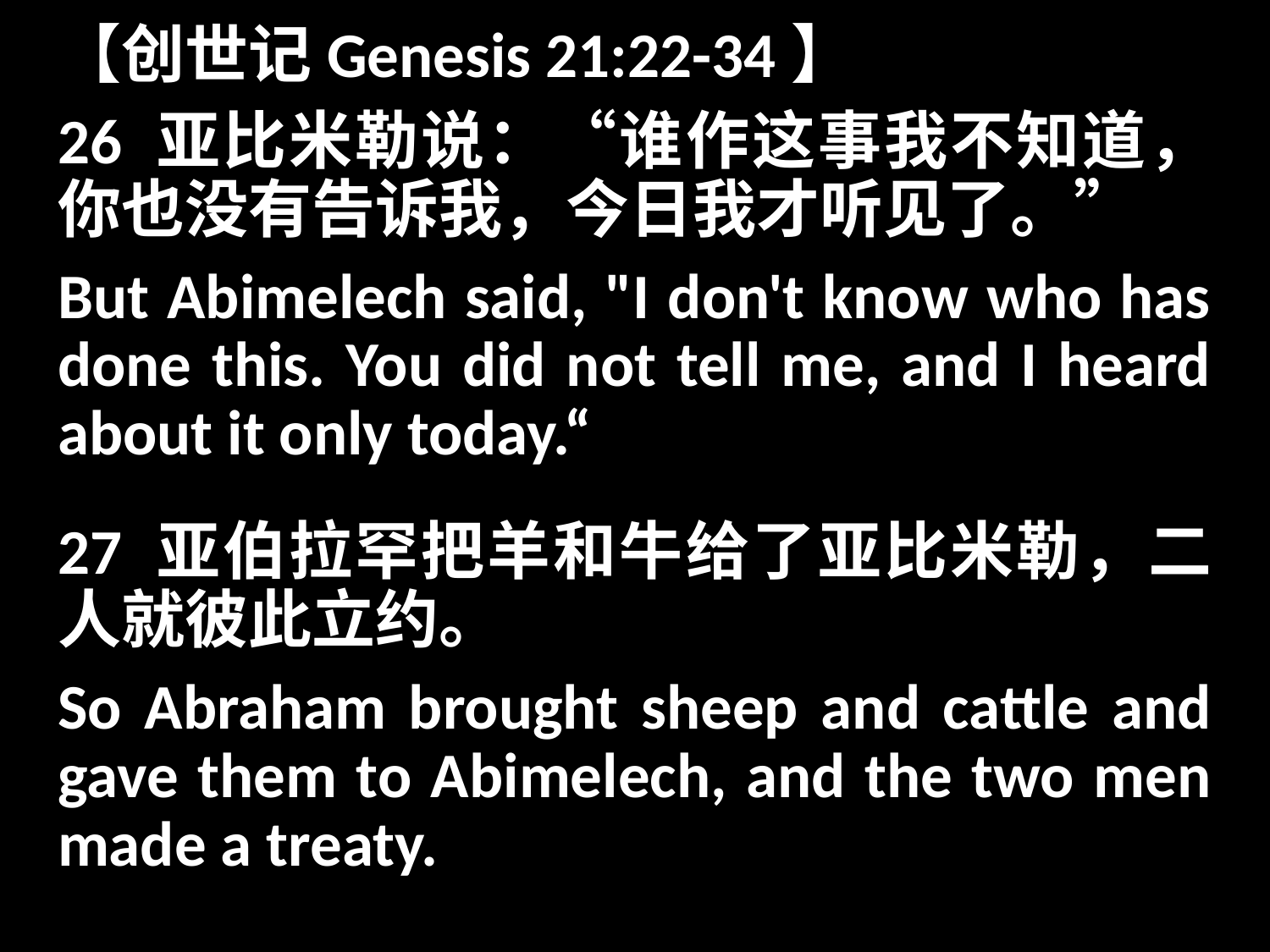

【创世记Genesis 21:22-34】
26 亚比米勒说：“谁作这事我不知道，你也没有告诉我，今日我才听见了。”
But Abimelech said, "I don't know who has done this. You did not tell me, and I heard about it only today.“

27 亚伯拉罕把羊和牛给了亚比米勒，二人就彼此立约。
So Abraham brought sheep and cattle and gave them to Abimelech, and the two men made a treaty.